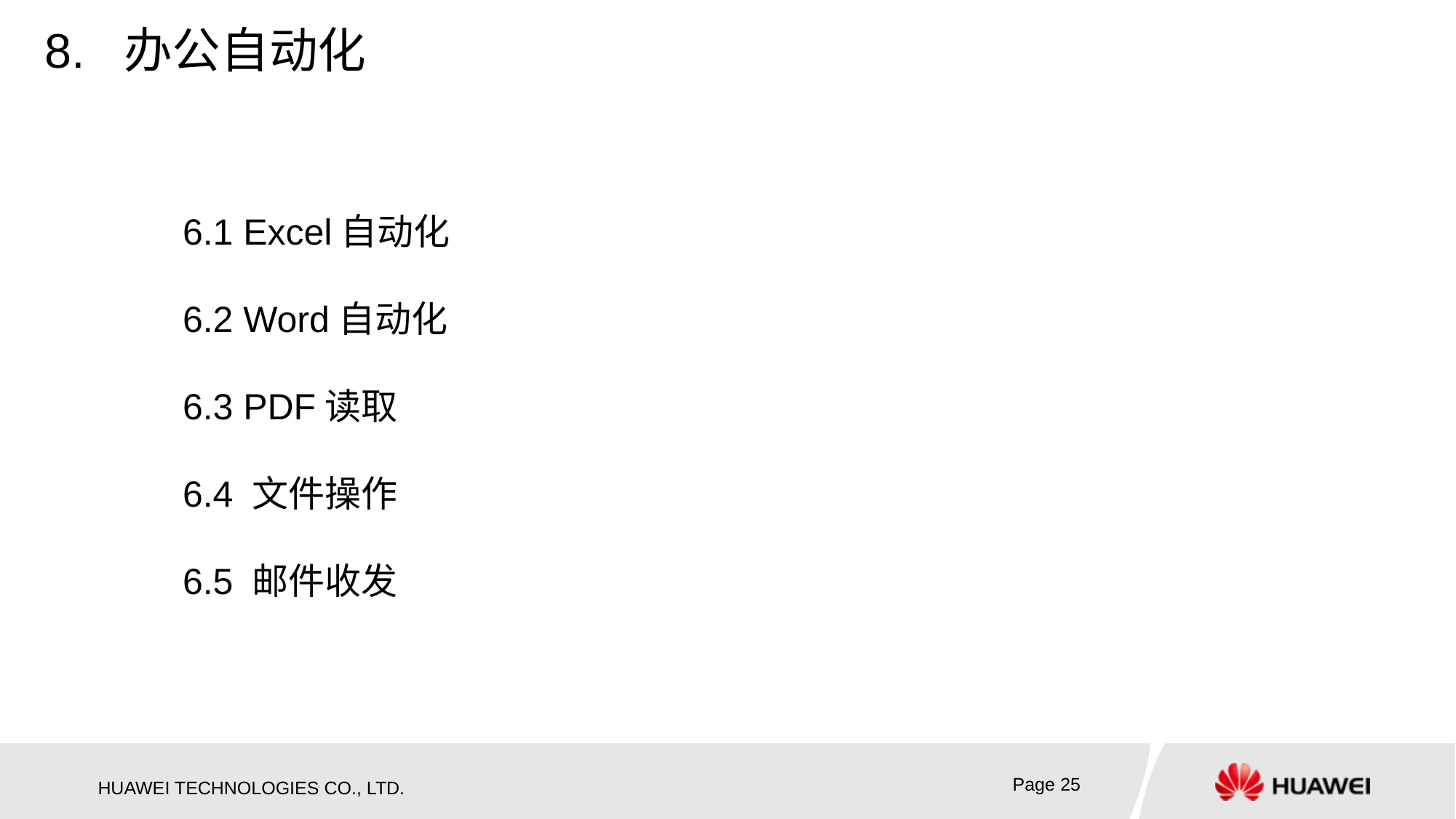

8.  办公自动化
6.1 Excel自动化
6.2 Word自动化
6.3 PDF读取
6.4 文件操作
6.5 邮件收发